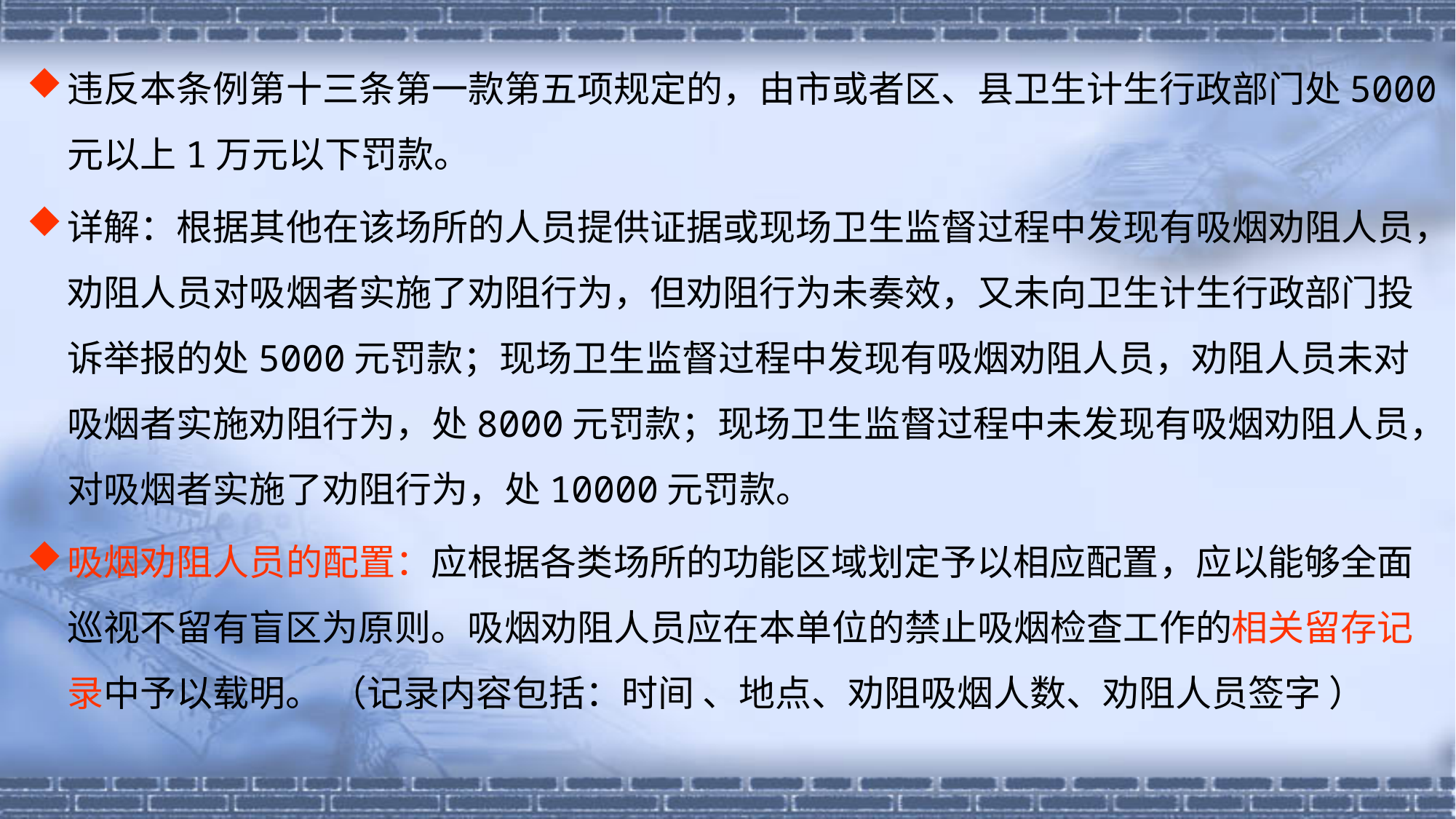

违反本条例第十三条第一款第五项规定的，由市或者区、县卫生计生行政部门处5000元以上1万元以下罚款。
详解：根据其他在该场所的人员提供证据或现场卫生监督过程中发现有吸烟劝阻人员，劝阻人员对吸烟者实施了劝阻行为，但劝阻行为未奏效，又未向卫生计生行政部门投诉举报的处5000元罚款；现场卫生监督过程中发现有吸烟劝阻人员，劝阻人员未对吸烟者实施劝阻行为，处8000元罚款；现场卫生监督过程中未发现有吸烟劝阻人员，对吸烟者实施了劝阻行为，处10000元罚款。
吸烟劝阻人员的配置：应根据各类场所的功能区域划定予以相应配置，应以能够全面巡视不留有盲区为原则。吸烟劝阻人员应在本单位的禁止吸烟检查工作的相关留存记录中予以载明。 （记录内容包括：时间 、地点、劝阻吸烟人数、劝阻人员签字 ）